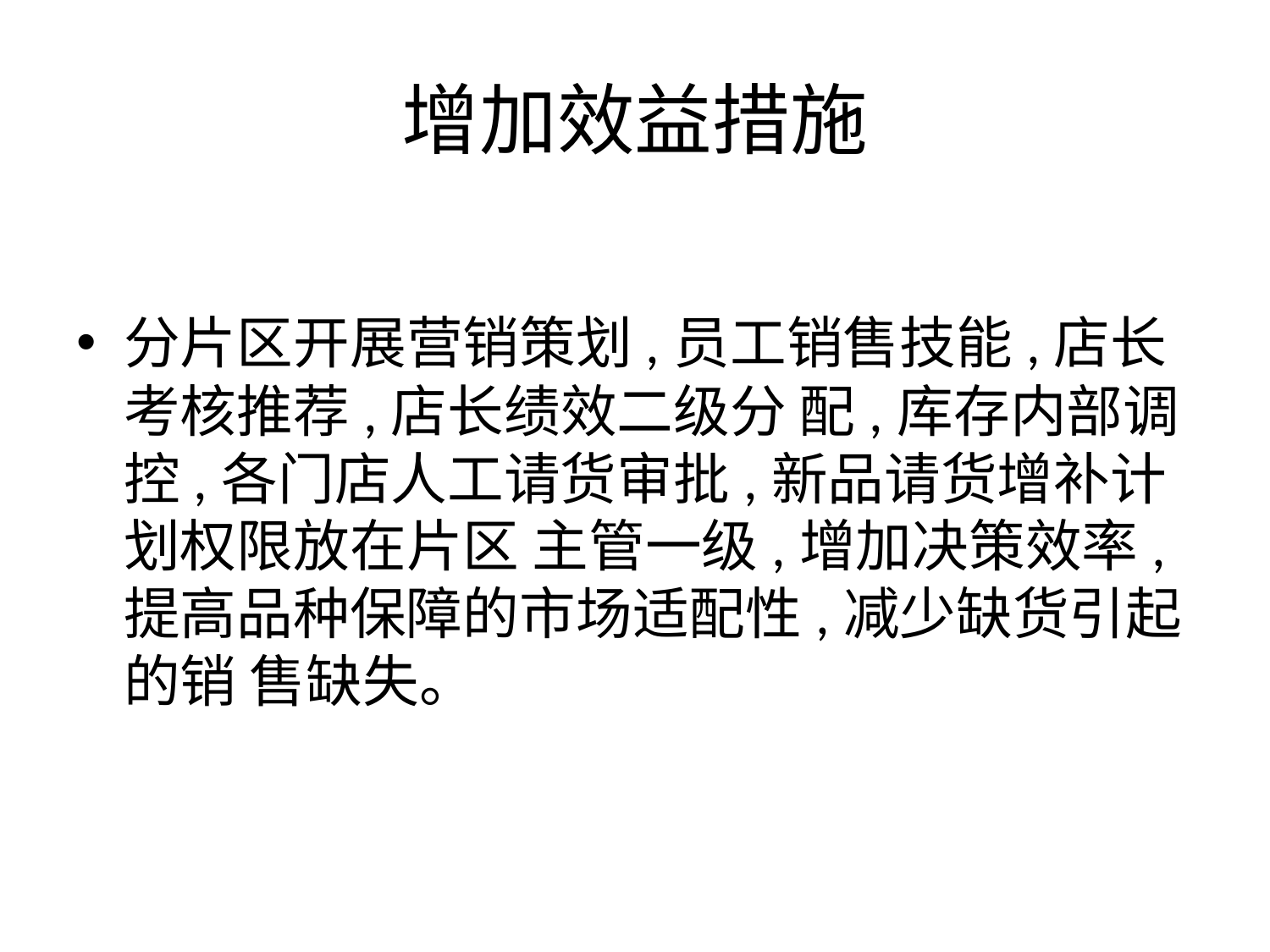

# 增加效益措施

分片区开展营销策划,员工销售技能,店长考核推荐,店长绩效二级分 配,库存内部调控,各门店人工请货审批,新品请货增补计划权限放在片区 主管一级,增加决策效率,提高品种保障的市场适配性,减少缺货引起的销 售缺失。